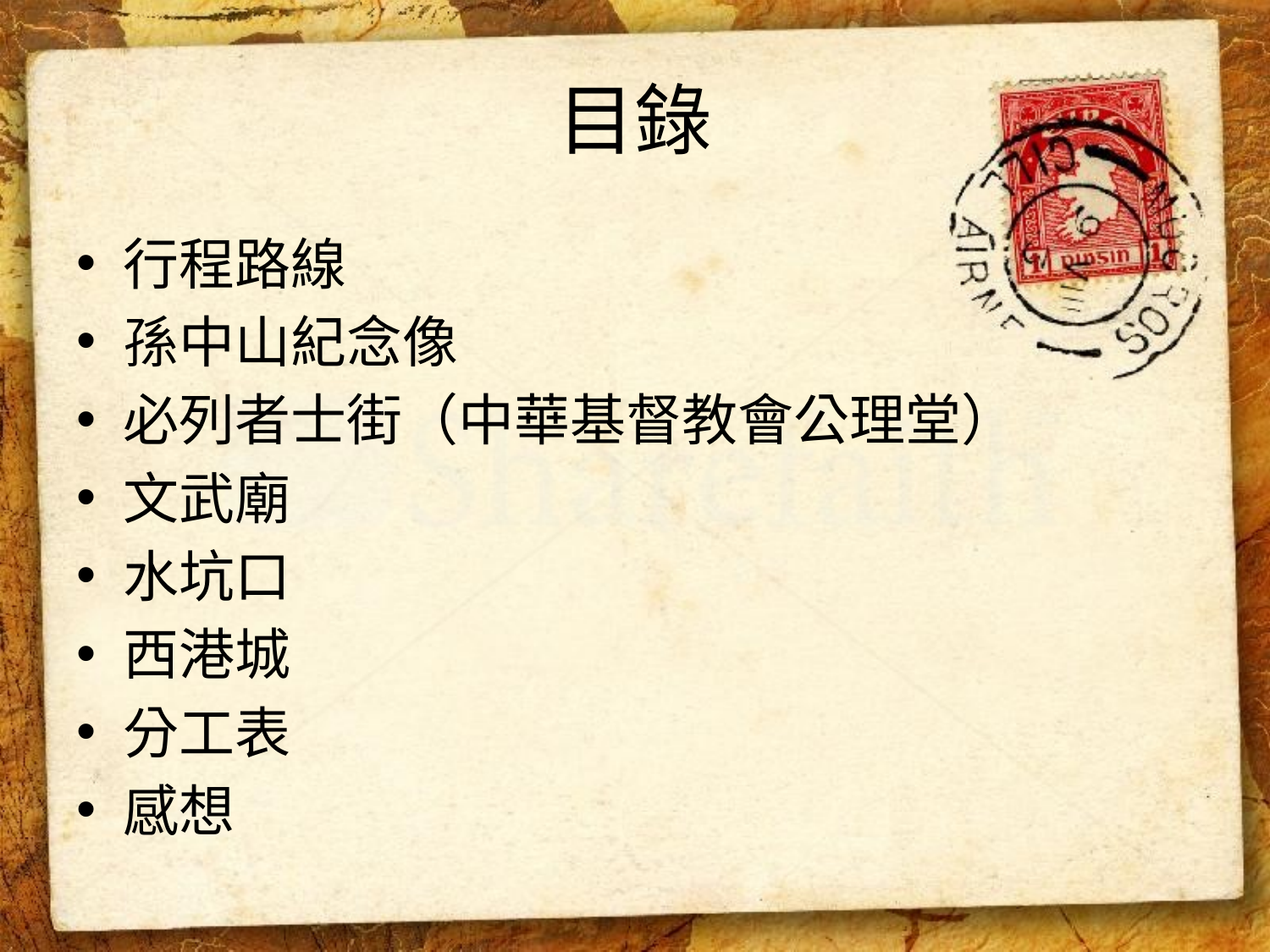

# 目錄
行程路線
孫中山紀念像
必列者士街（中華基督教會公理堂）
文武廟
水坑口
西港城
分工表
感想